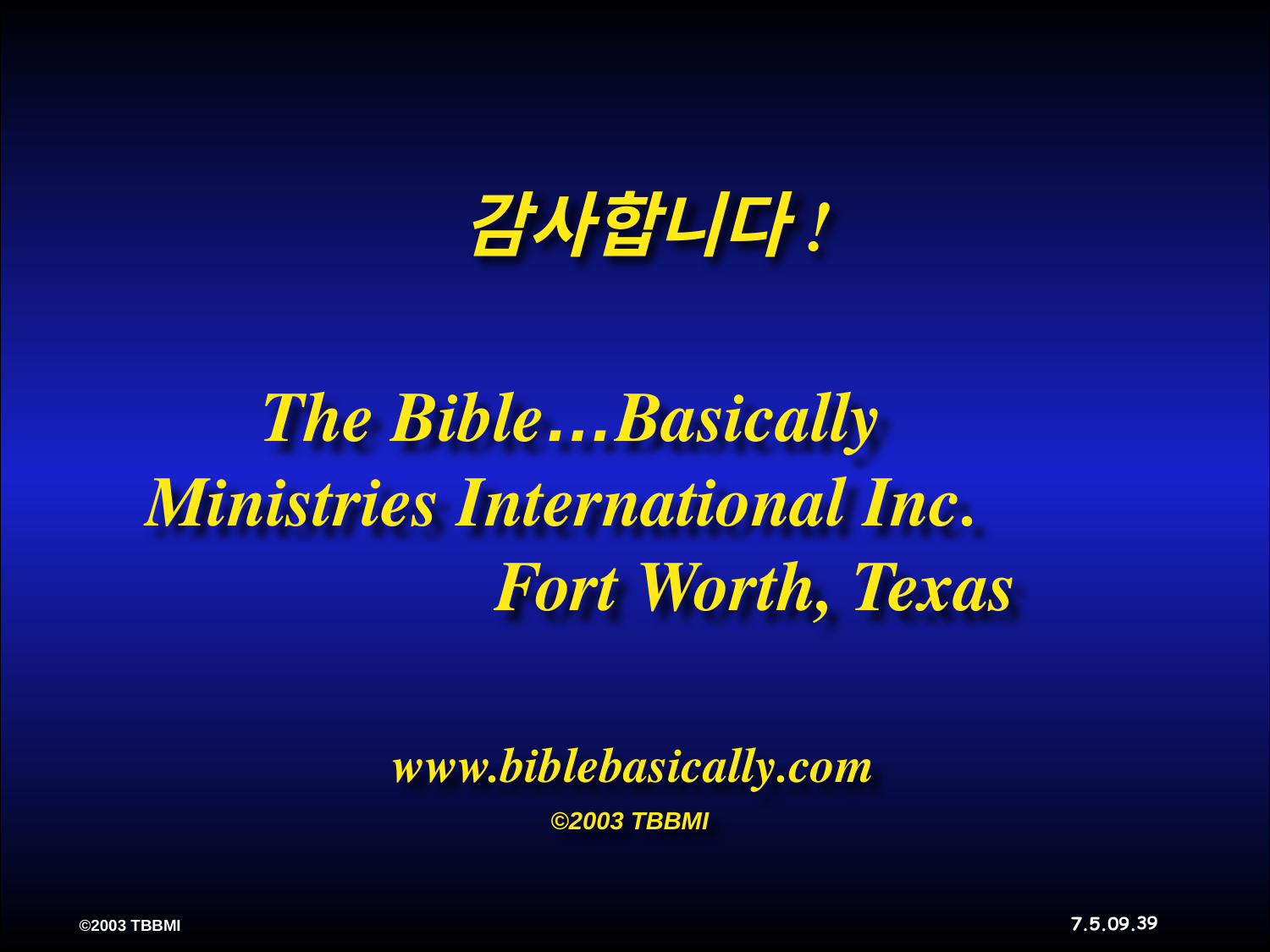

감사합니다!

 The Bible…Basically         Ministries International Inc.                       Fort Worth, Texas

www.biblebasically.com
©2003 TBBMI
39